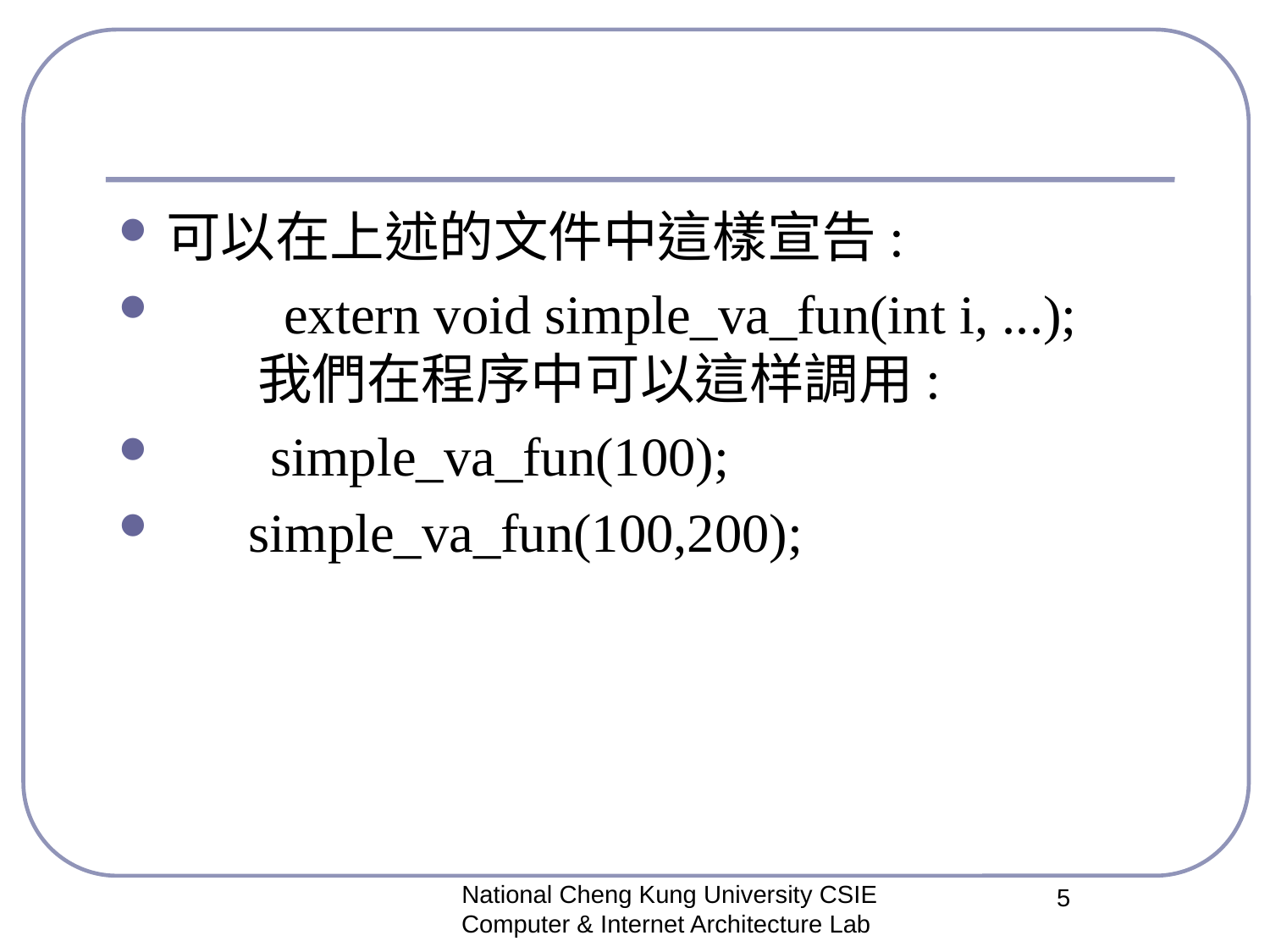

#
可以在上述的文件中這樣宣告:
   　extern void simple_va_fun(int i, ...);
　   我們在程序中可以這样調用:
　   simple_va_fun(100);
      simple_va_fun(100,200);

National Cheng Kung University CSIE Computer & Internet Architecture Lab
5